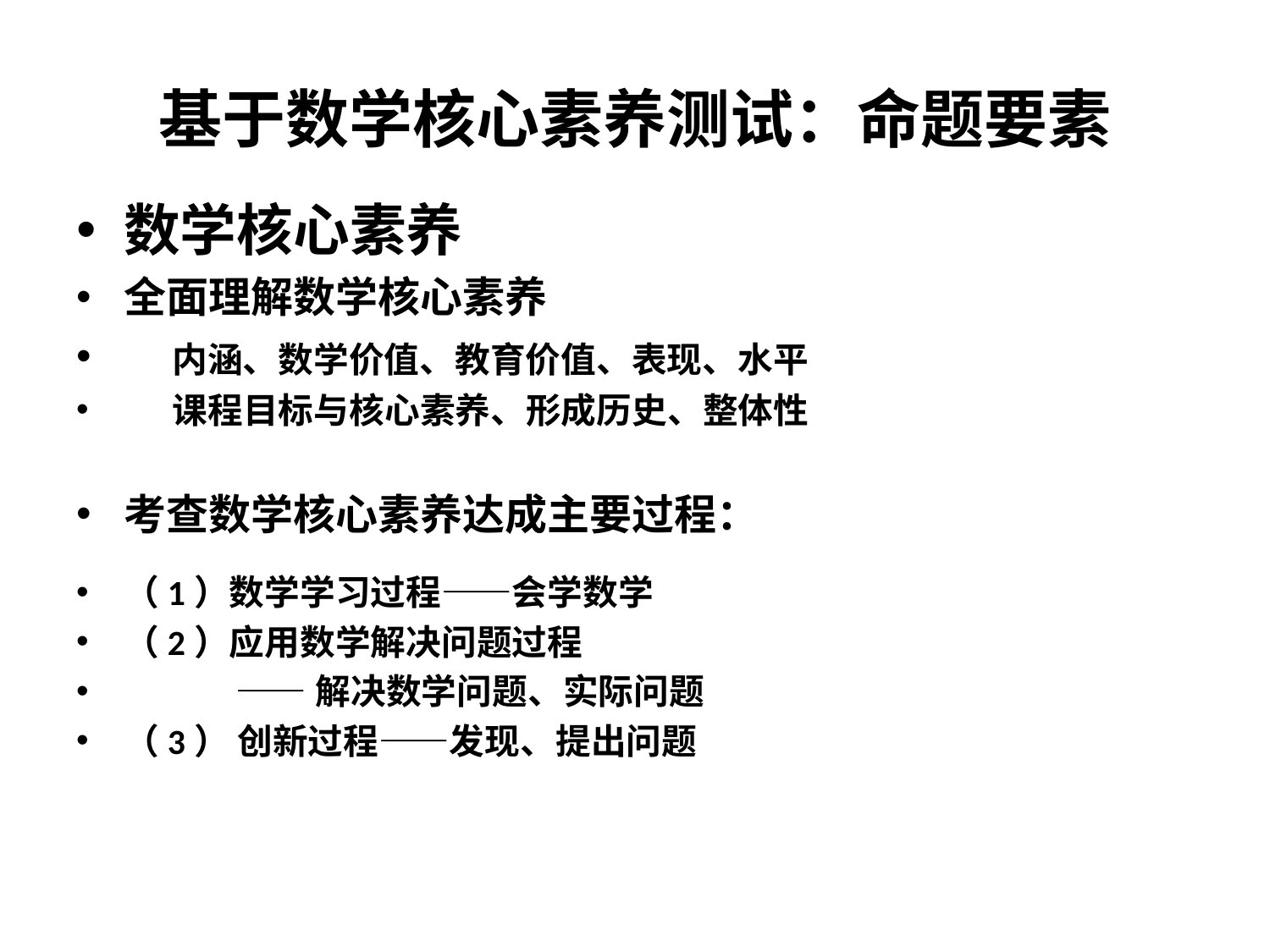

# 基于数学核心素养测试：命题要素
数学核心素养
全面理解数学核心素养
    内涵、数学价值、教育价值、表现、水平
     课程目标与核心素养、形成历史、整体性

考查数学核心素养达成主要过程：

（1）数学学习过程——会学数学
（2）应用数学解决问题过程
              ——解决数学问题、实际问题
（3） 创新过程——发现、提出问题